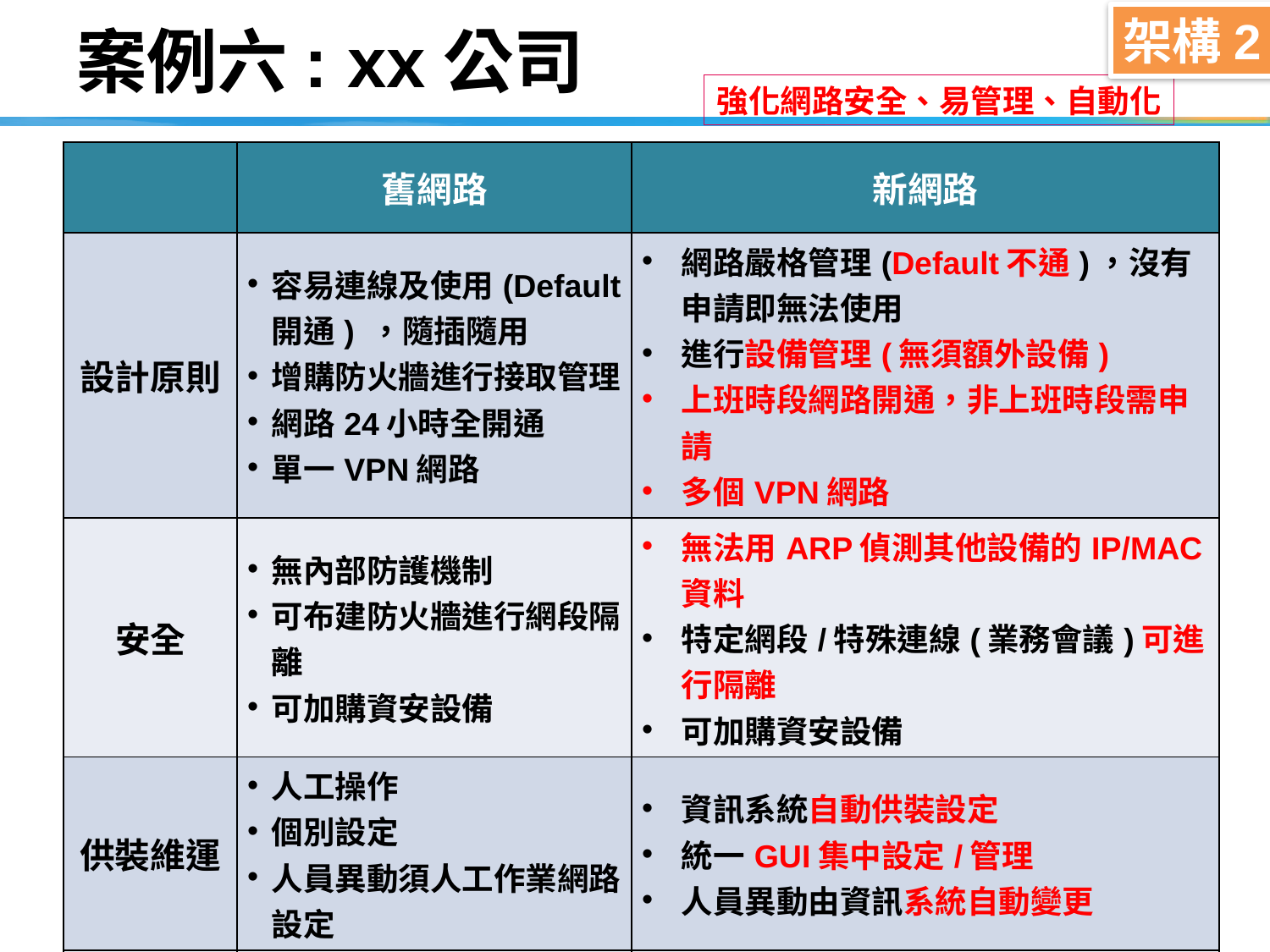

# 案例六: xx公司
架構2
強化網路安全、易管理、自動化
|  | 舊網路 | 新網路 |
| --- | --- | --- |
| 設計原則 | 容易連線及使用(Default開通) ，隨插隨用 增購防火牆進行接取管理 網路24小時全開通 單一VPN網路 | 網路嚴格管理(Default不通)，沒有申請即無法使用 進行設備管理(無須額外設備) 上班時段網路開通，非上班時段需申請 多個VPN網路 |
| 安全 | 無內部防護機制 可布建防火牆進行網段隔離 可加購資安設備 | 無法用ARP偵測其他設備的IP/MAC資料 特定網段/特殊連線(業務會議)可進行隔離 可加購資安設備 |
| 供裝維運 | 人工操作 個別設定 人員異動須人工作業網路設定 | 資訊系統自動供裝設定 統一GUI集中設定/管理 人員異動由資訊系統自動變更 |
| 費用 |  | 整體費用低於舊網路 |